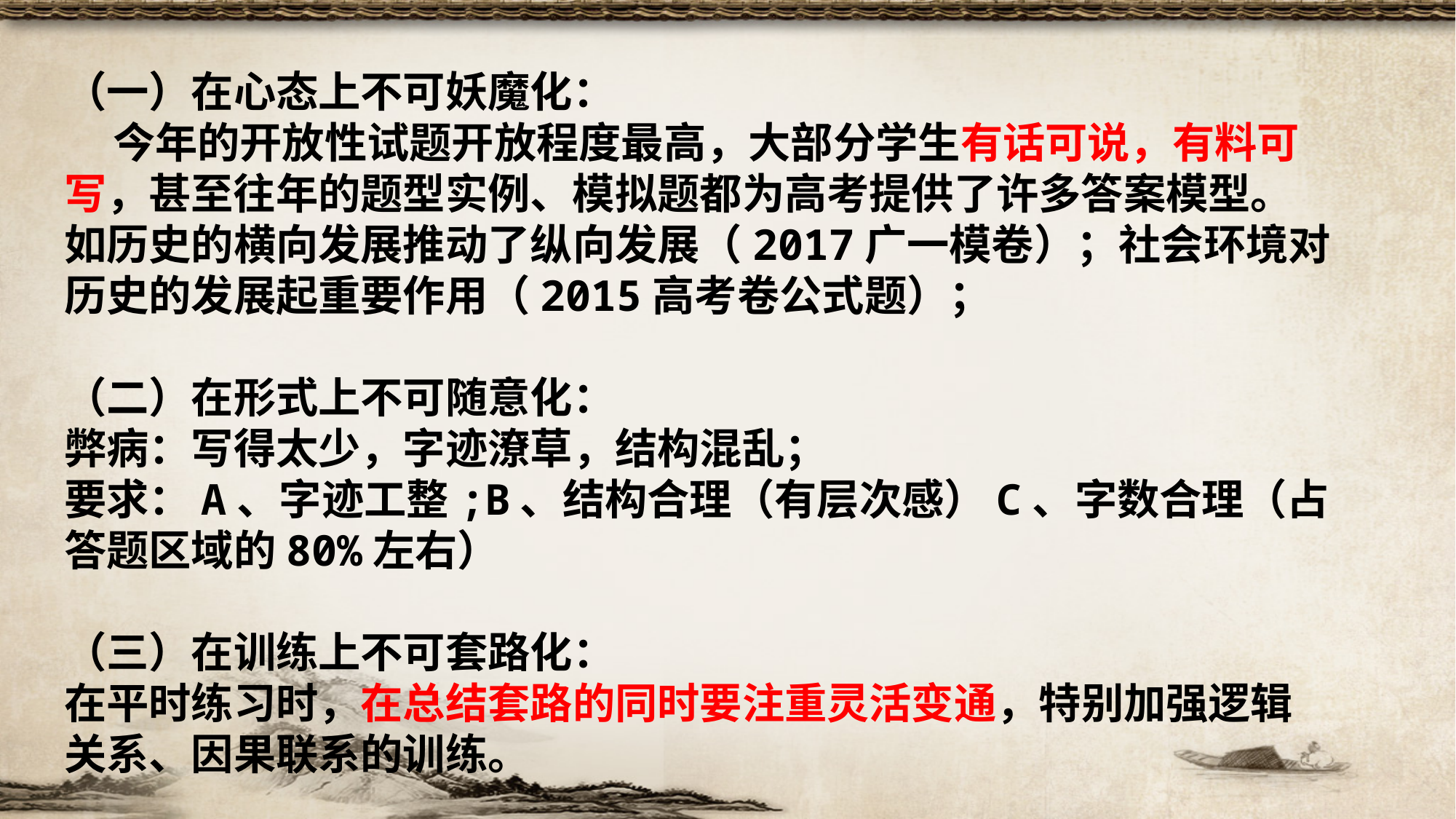

（一）在心态上不可妖魔化：
    今年的开放性试题开放程度最高，大部分学生有话可说，有料可写，甚至往年的题型实例、模拟题都为高考提供了许多答案模型。
如历史的横向发展推动了纵向发展（2017广一模卷）；社会环境对历史的发展起重要作用（2015高考卷公式题）；

（二）在形式上不可随意化：
弊病：写得太少，字迹潦草，结构混乱；
要求：A、字迹工整;B、结构合理（有层次感）C、字数合理（占答题区域的80%左右）

（三）在训练上不可套路化：
在平时练习时，在总结套路的同时要注重灵活变通，特别加强逻辑关系、因果联系的训练。